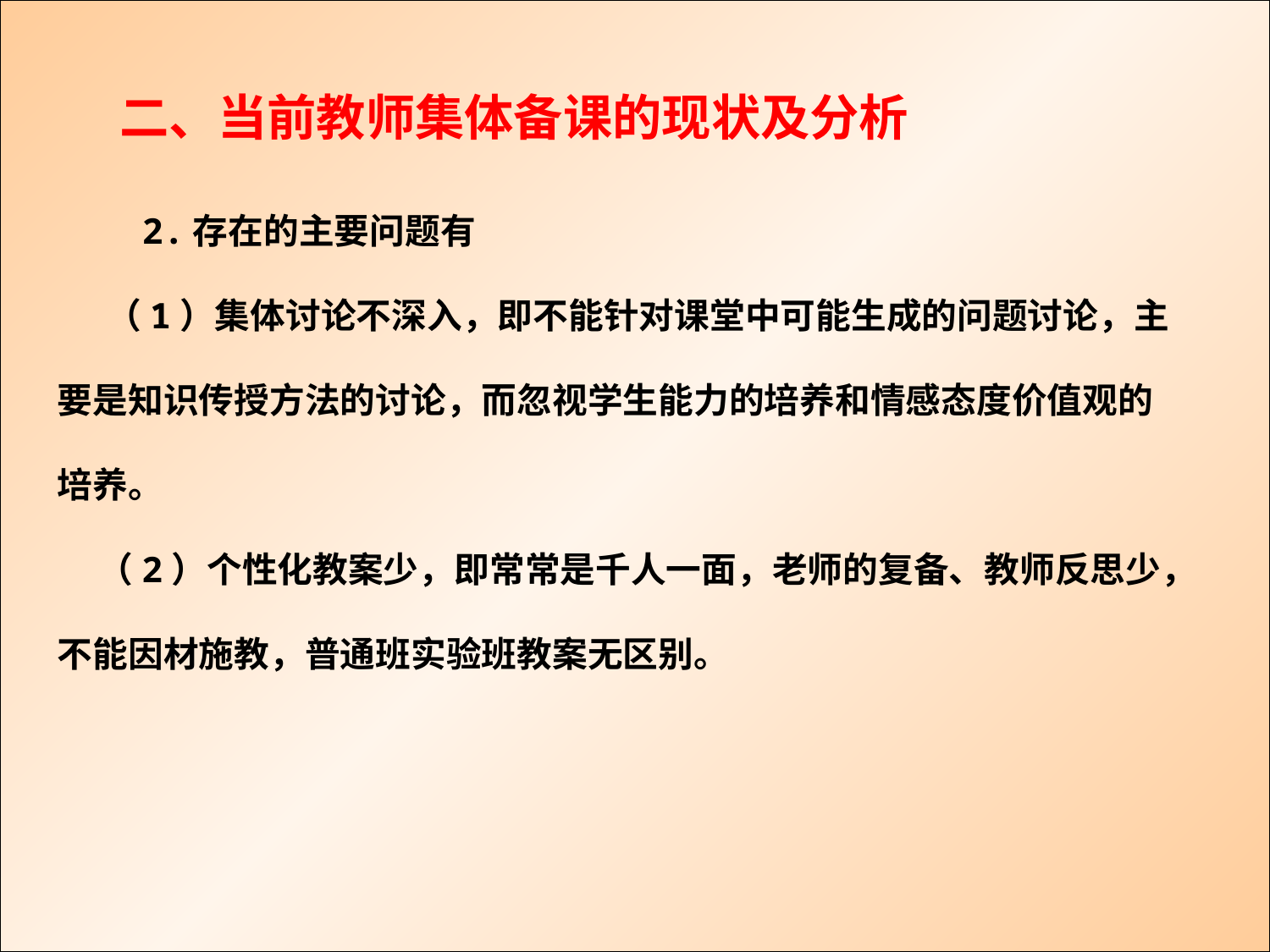

二、当前教师集体备课的现状及分析
    2.存在的主要问题有
     （1）集体讨论不深入，即不能针对课堂中可能生成的问题讨论，主要是知识传授方法的讨论，而忽视学生能力的培养和情感态度价值观的培养。
    （2）个性化教案少，即常常是千人一面，老师的复备、教师反思少，不能因材施教，普通班实验班教案无区别。